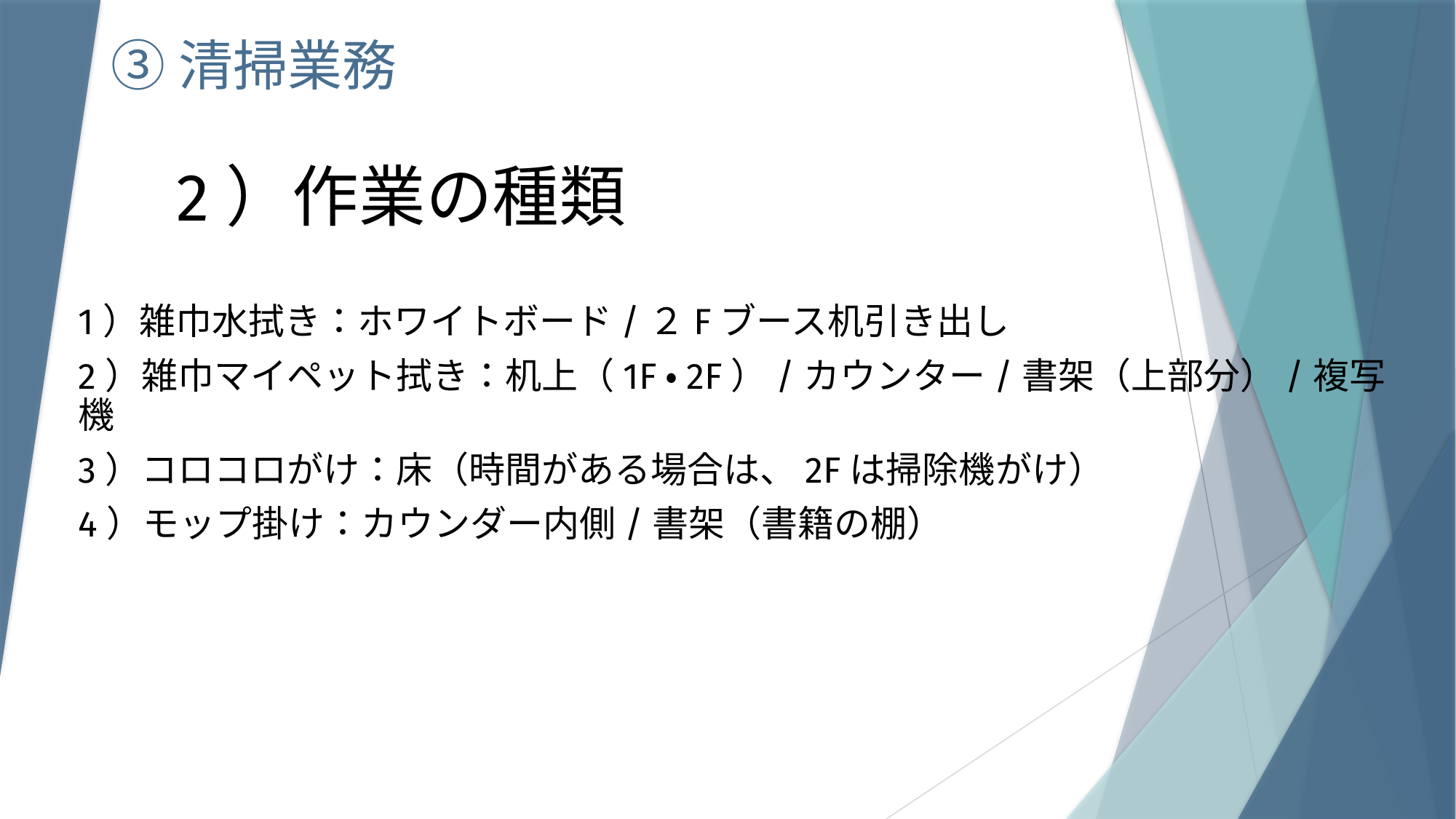

③清掃業務
2）作業の種類
1）雑巾水拭き：ホワイトボード/２Fブース机引き出し
2）雑巾マイペット拭き：机上（1F・2F）/カウンター/書架（上部分）/複写機
3）コロコロがけ：床（時間がある場合は、2Fは掃除機がけ）
4）モップ掛け：カウンダー内側/書架（書籍の棚）